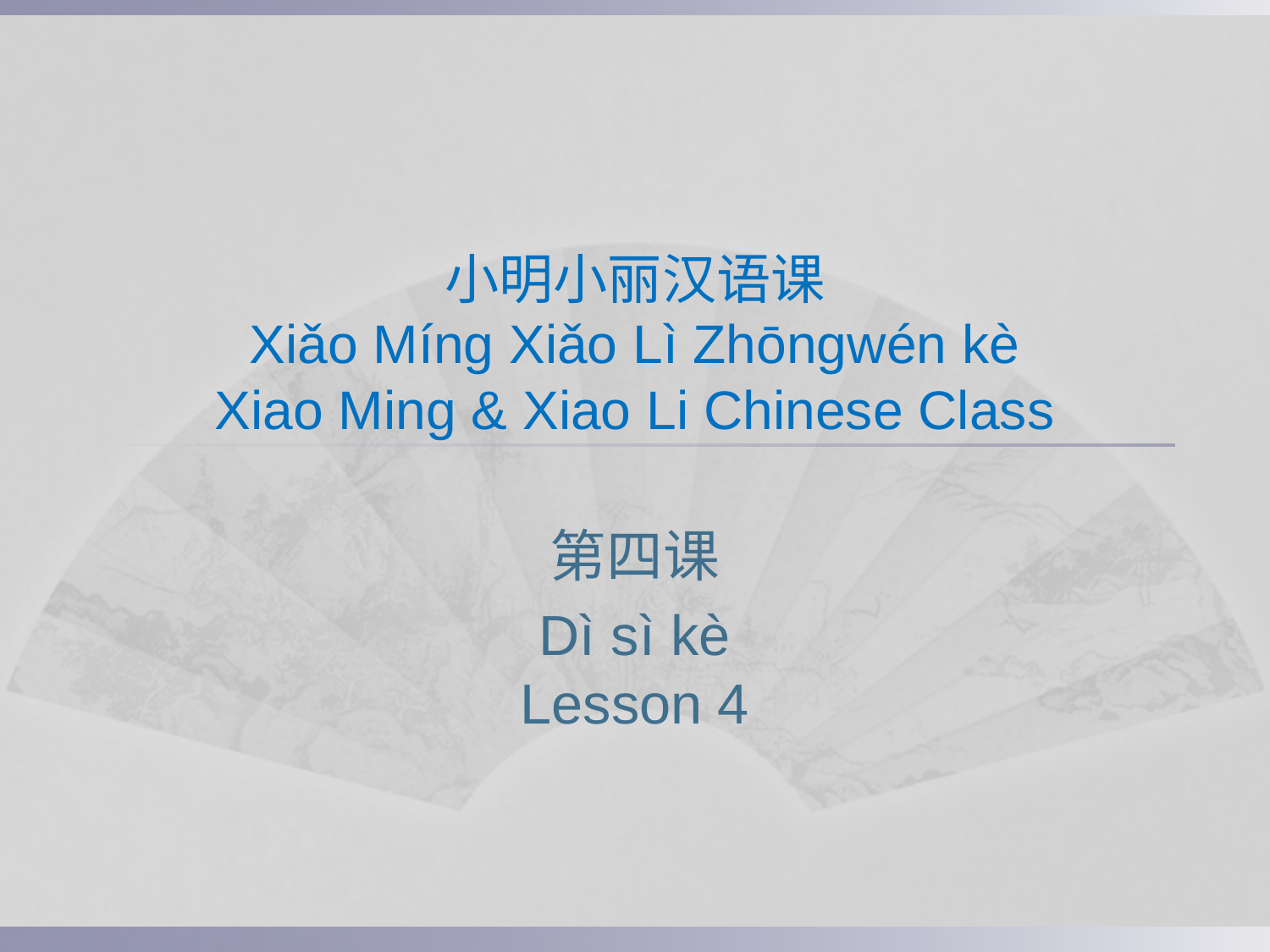

# 小明小丽汉语课 Xiǎo Míng Xiǎo Lì Zhōngwén kè Xiao Ming & Xiao Li Chinese Class
第四课
Dì sì kè
Lesson 4